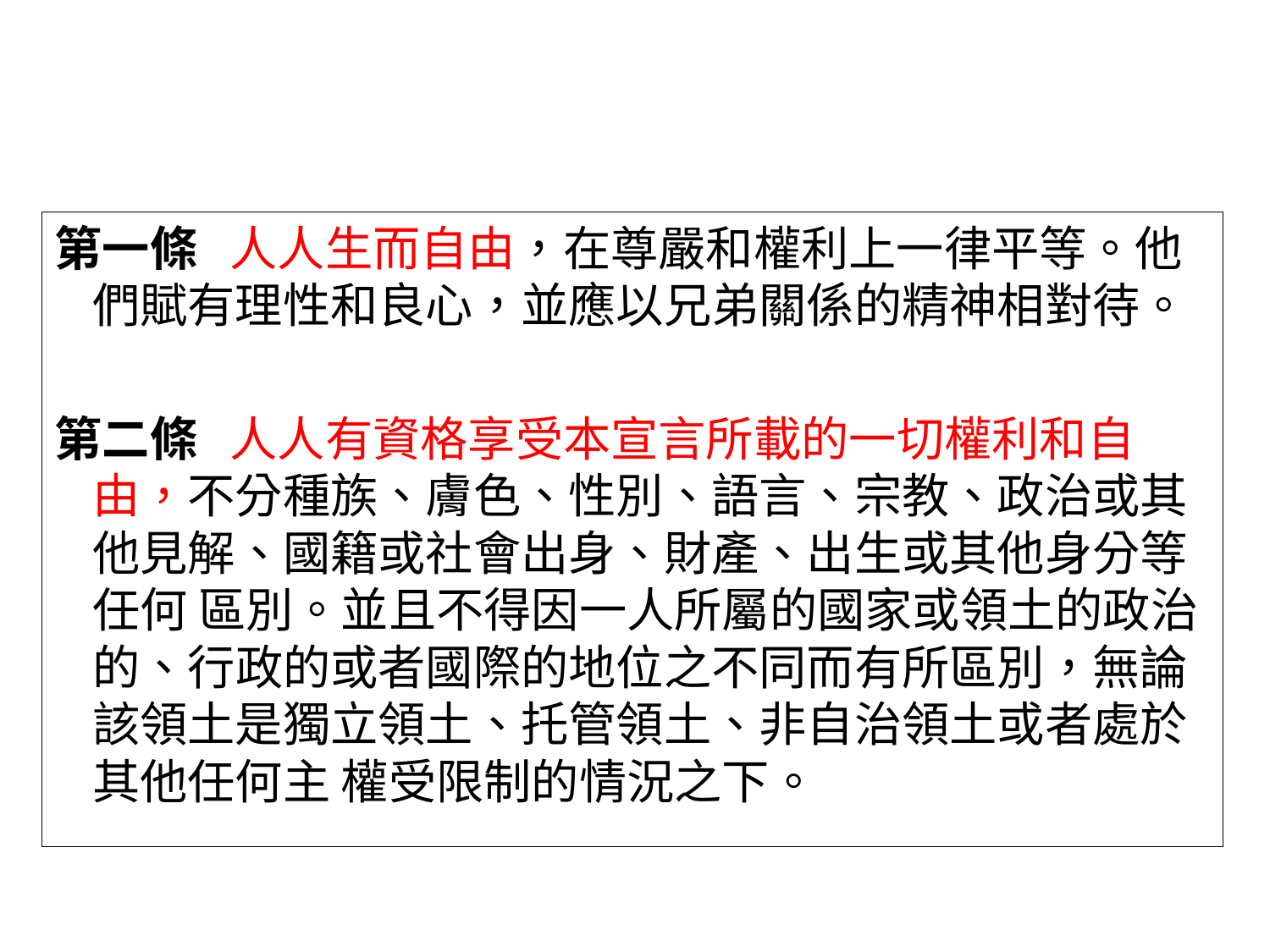

第一條   人人生而自由，在尊嚴和權利上一律平等。他們賦有理性和良心，並應以兄弟關係的精神相對待。

第二條   人人有資格享受本宣言所載的一切權利和自由，不分種族、膚色、性別、語言、宗教、政治或其他見解、國籍或社會出身、財產、出生或其他身分等任何 區別。並且不得因一人所屬的國家或領土的政治的、行政的或者國際的地位之不同而有所區別，無論該領土是獨立領土、托管領土、非自治領土或者處於其他任何主 權受限制的情況之下。